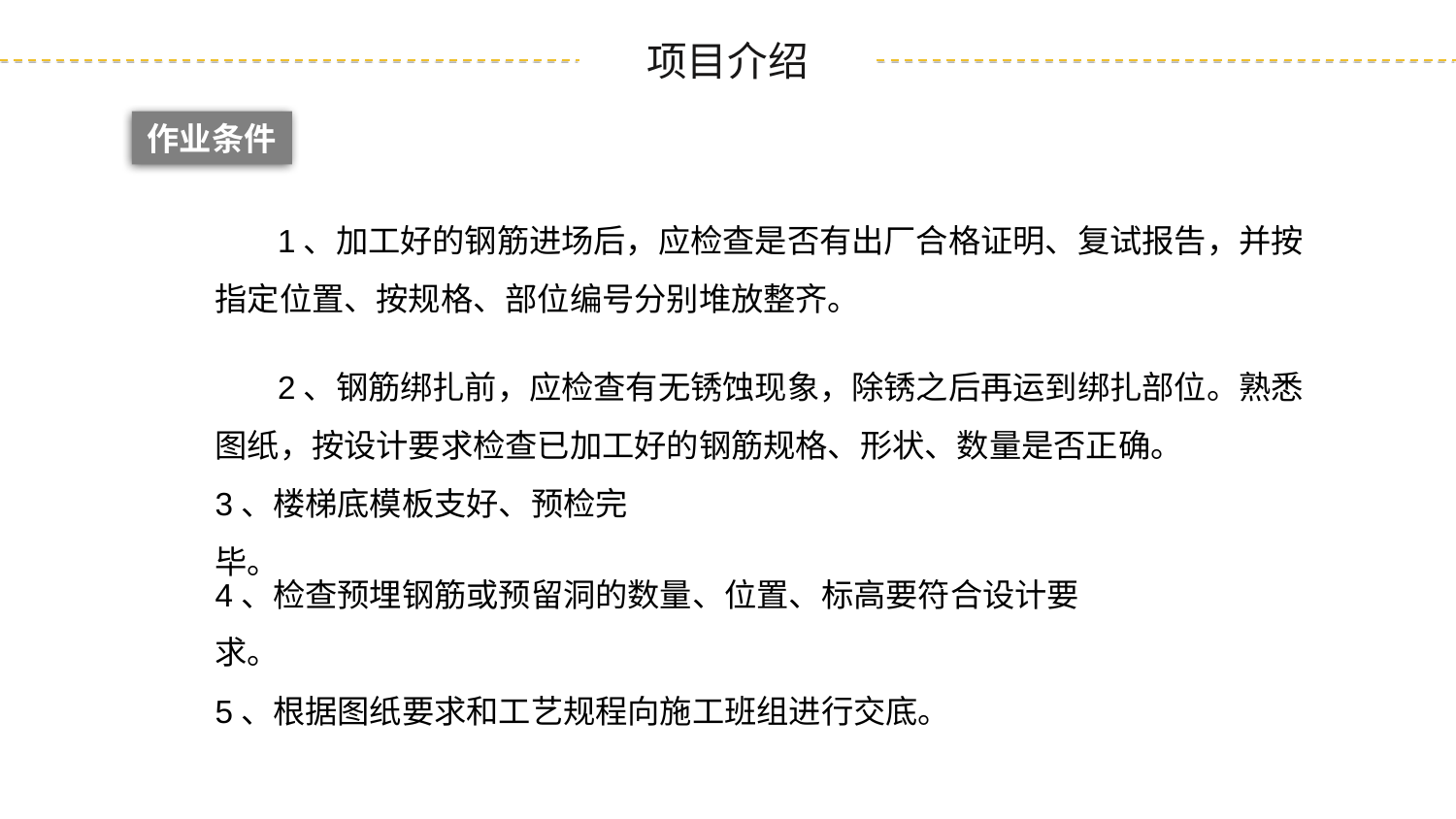

作业条件
       1、加工好的钢筋进场后，应检查是否有出厂合格证明、复试报告，并按指定位置、按规格、部位编号分别堆放整齐。
       2、钢筋绑扎前，应检查有无锈蚀现象，除锈之后再运到绑扎部位。熟悉图纸，按设计要求检查已加工好的钢筋规格、形状、数量是否正确。
3、楼梯底模板支好、预检完毕。
4、检查预埋钢筋或预留洞的数量、位置、标高要符合设计要求。
5、根据图纸要求和工艺规程向施工班组进行交底。